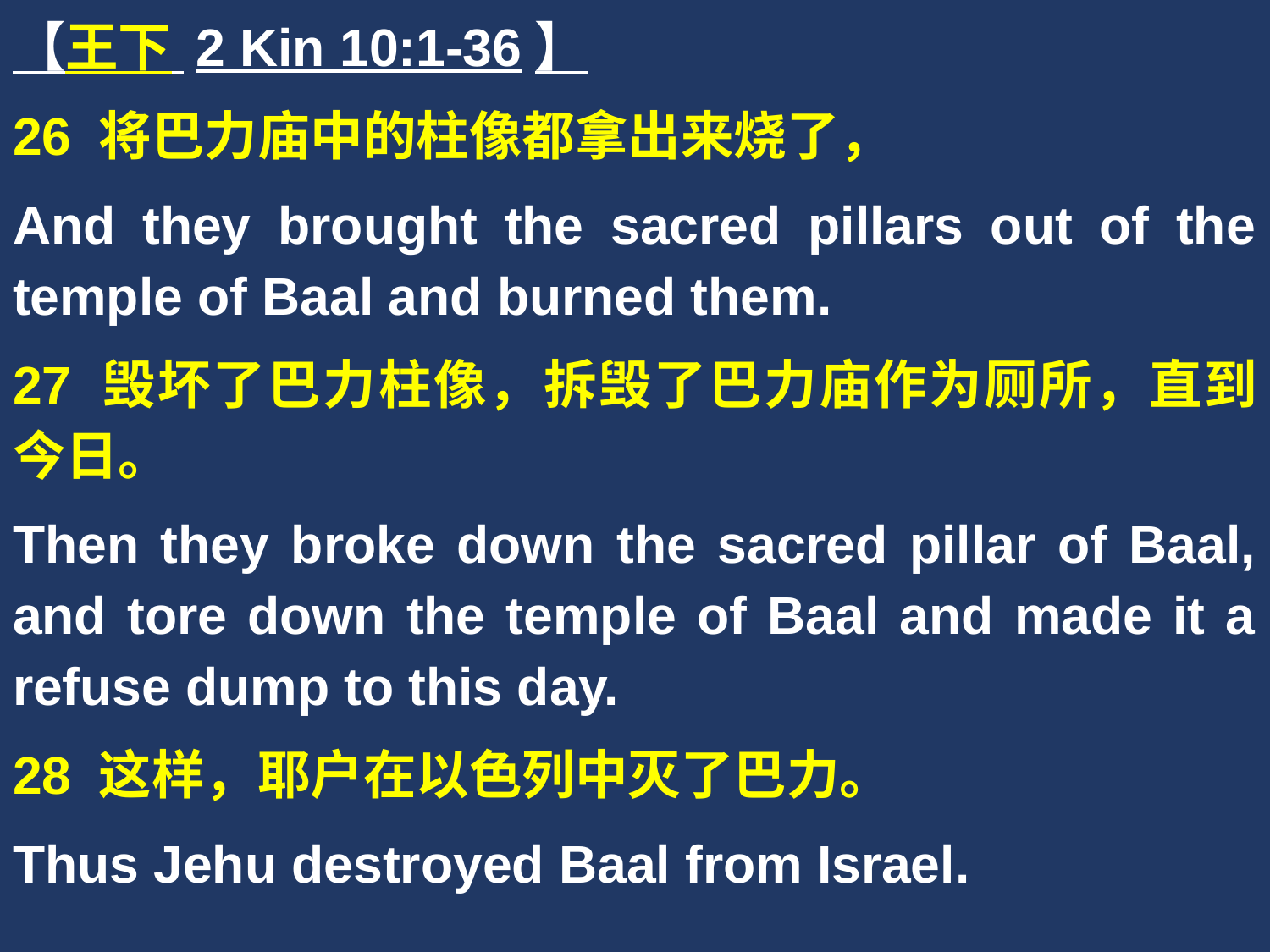

【王下 2 Kin 10:1-36】
26 将巴力庙中的柱像都拿出来烧了，
And they brought the sacred pillars out of the temple of Baal and burned them.
27 毁坏了巴力柱像，拆毁了巴力庙作为厕所，直到今日。
Then they broke down the sacred pillar of Baal, and tore down the temple of Baal and made it a refuse dump to this day.
28 这样，耶户在以色列中灭了巴力。
Thus Jehu destroyed Baal from Israel.